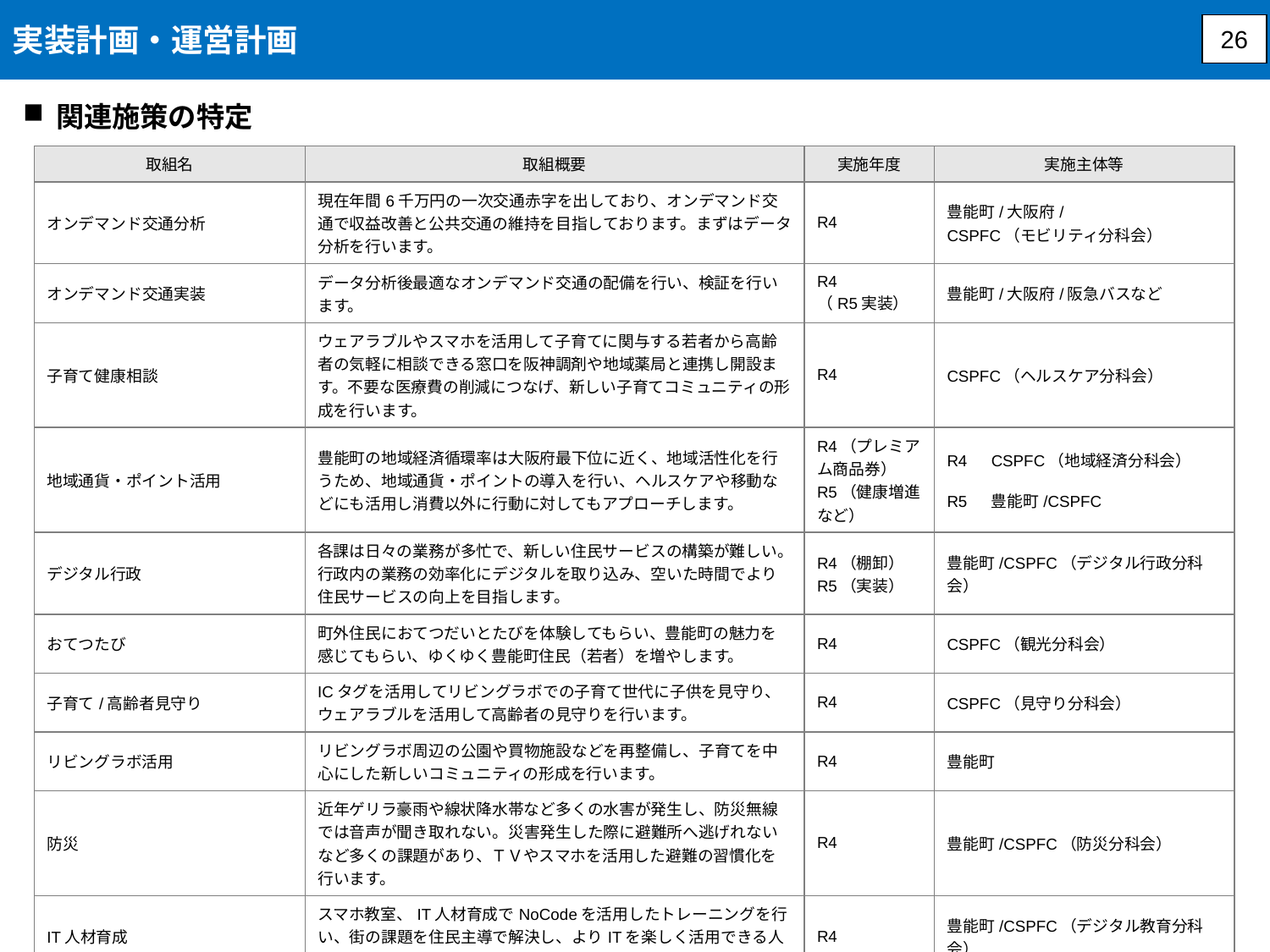

実装計画・運営計画
26
関連施策の特定
| 取組名 | 取組概要 | 実施年度 | 実施主体等 |
| --- | --- | --- | --- |
| オンデマンド交通分析 | 現在年間6千万円の一次交通赤字を出しており、オンデマンド交通で収益改善と公共交通の維持を目指しております。まずはデータ分析を行います。 | R4 | 豊能町/大阪府/ CSPFC（モビリティ分科会） |
| オンデマンド交通実装 | データ分析後最適なオンデマンド交通の配備を行い、検証を行います。 | R4 （R5実装） | 豊能町/大阪府/阪急バスなど |
| 子育て健康相談 | ウェアラブルやスマホを活用して子育てに関与する若者から高齢者の気軽に相談できる窓口を阪神調剤や地域薬局と連携し開設ます。不要な医療費の削減につなげ、新しい子育てコミュニティの形成を行います。 | R4 | CSPFC（ヘルスケア分科会） |
| 地域通貨・ポイント活用 | 豊能町の地域経済循環率は大阪府最下位に近く、地域活性化を行うため、地域通貨・ポイントの導入を行い、ヘルスケアや移動などにも活用し消費以外に行動に対してもアプローチします。 | R4（プレミアム商品券） R5（健康増進など） | R4　CSPFC（地域経済分科会） R5 　豊能町/CSPFC |
| デジタル行政 | 各課は日々の業務が多忙で、新しい住民サービスの構築が難しい。行政内の業務の効率化にデジタルを取り込み、空いた時間でより住民サービスの向上を目指します。 | R4（棚卸） R5（実装） | 豊能町/CSPFC（デジタル行政分科会） |
| おてつたび | 町外住民におてつだいとたびを体験してもらい、豊能町の魅力を感じてもらい、ゆくゆく豊能町住民（若者）を増やします。 | R4 | CSPFC（観光分科会） |
| 子育て/高齢者見守り | ICタグを活用してリビングラボでの子育て世代に子供を見守り、ウェアラブルを活用して高齢者の見守りを行います。 | R4 | CSPFC（見守り分科会） |
| リビングラボ活用 | リビングラボ周辺の公園や買物施設などを再整備し、子育てを中心にした新しいコミュニティの形成を行います。 | R4 | 豊能町 |
| 防災 | 近年ゲリラ豪雨や線状降水帯など多くの水害が発生し、防災無線では音声が聞き取れない。災害発生した際に避難所へ逃げれないなど多くの課題があり、ＴＶやスマホを活用した避難の習慣化を行います。 | R4 | 豊能町/CSPFC（防災分科会） |
| IT人材育成 | スマホ教室、IT人材育成でNoCodeを活用したトレーニングを行い、街の課題を住民主導で解決し、よりITを楽しく活用できる人材の育成を行います。 | R4 | 豊能町/CSPFC（デジタル教育分科会） |
| GIGAスクール活用 | NoCodeを活用して小学生や中学生と地域課題の解決プログラム教育を行い、よりITが身近で楽しいと思ってもらえる環境作りを行います。 | R4 | 豊能町/CSPFC（デジタル教育分科会） |
| データ連携基盤 | それぞれのサービスやデータの特徴に合わせてデータ連携基盤の使い分けが必要になります。最適な組み合わせの構築を行います。 | R4 | CSPFC |